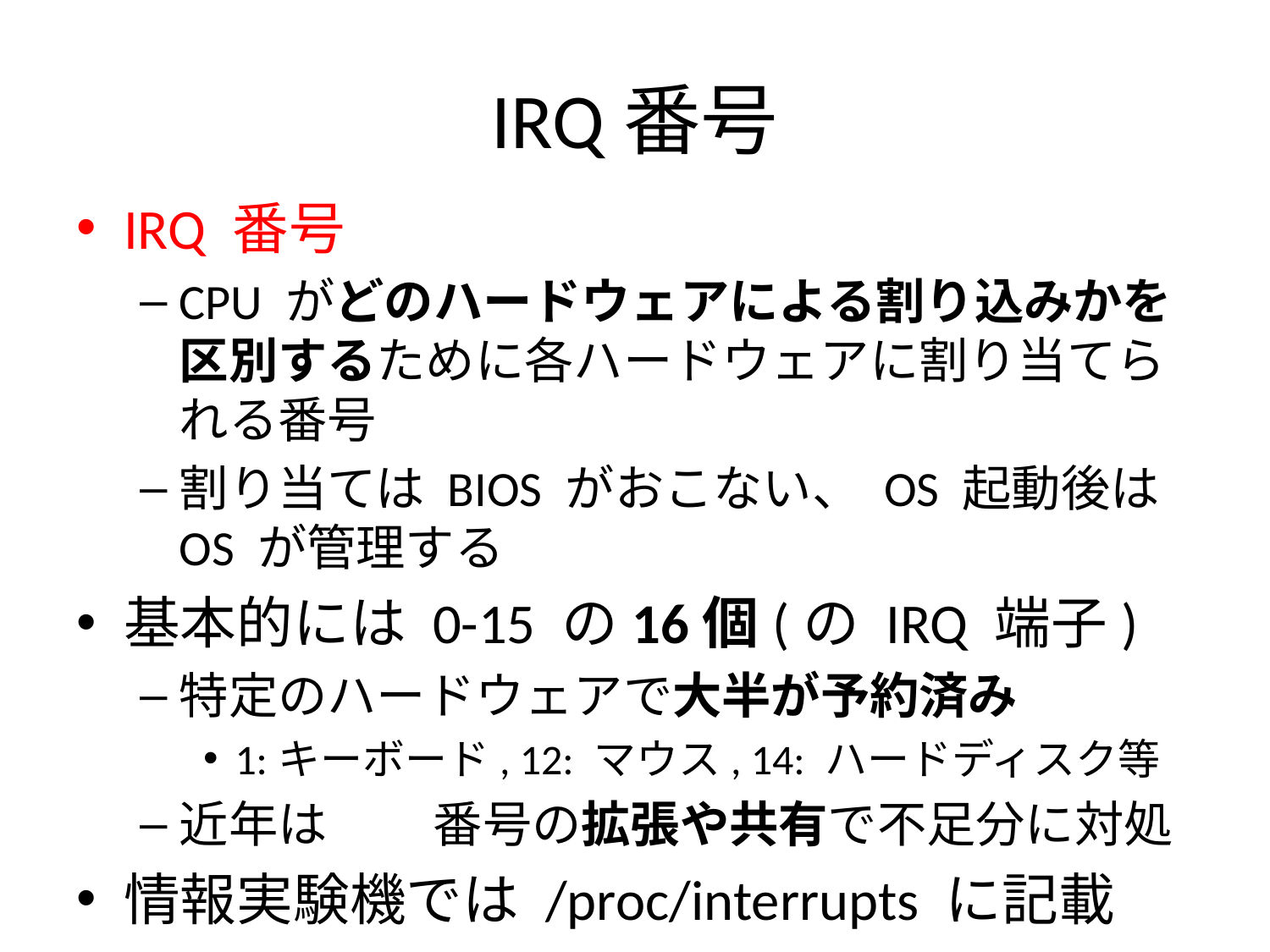

# IRQ番号
IRQ 番号
CPU がどのハードウェアによる割り込みかを区別するために各ハードウェアに割り当てられる番号
割り当ては BIOS がおこない、 OS 起動後は OS が管理する
基本的には 0-15 の16個(の IRQ 端子)
特定のハードウェアで大半が予約済み
1:キーボード, 12: マウス, 14: ハードディスク等
近年は	番号の拡張や共有で不足分に対処
情報実験機では /proc/interrupts に記載